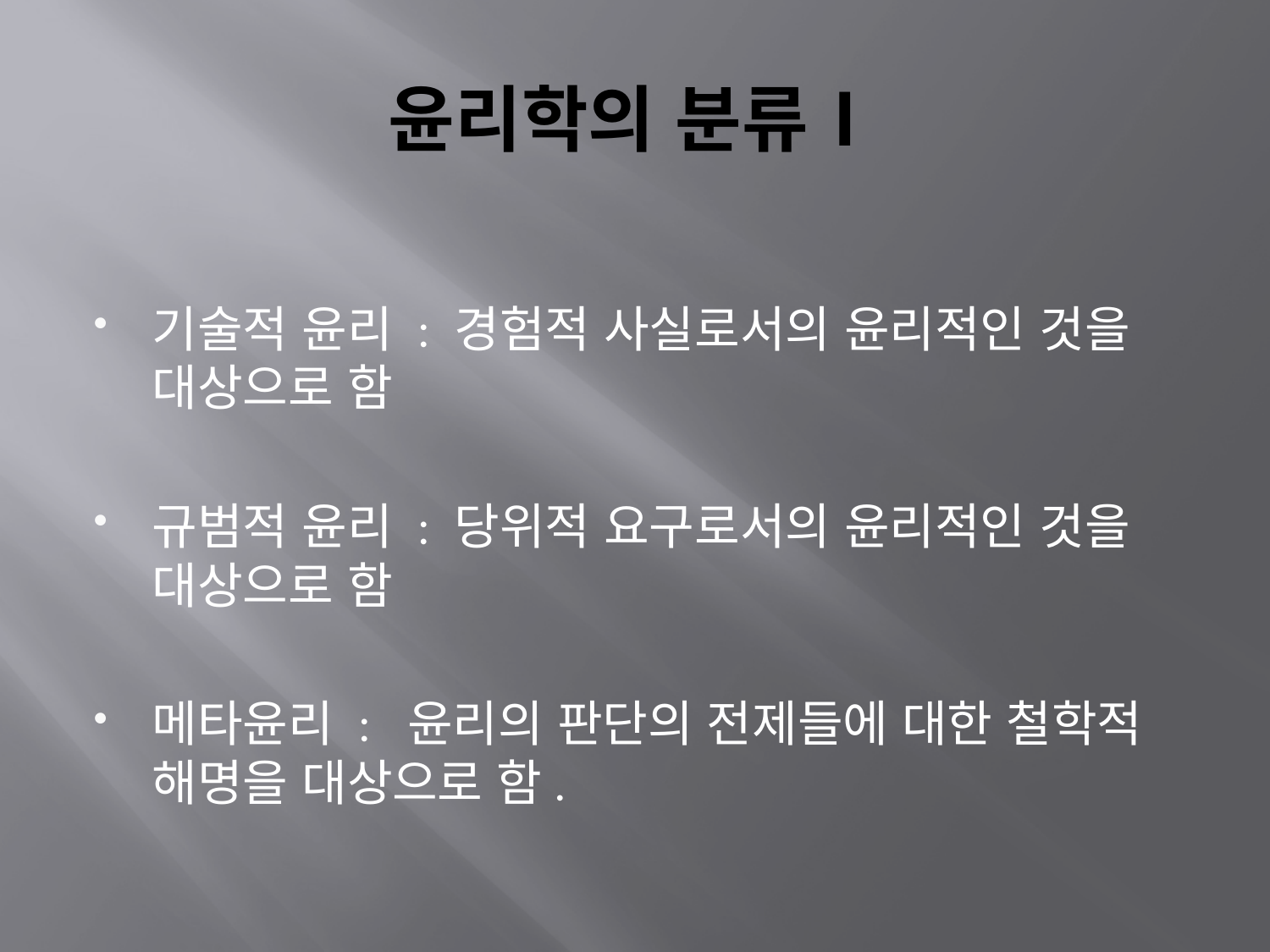

# 윤리학의 분류Ⅰ

기술적 윤리 : 경험적 사실로서의 윤리적인 것을 대상으로 함

규범적 윤리 : 당위적 요구로서의 윤리적인 것을 대상으로 함

메타윤리 :  윤리의 판단의 전제들에 대한 철학적 해명을 대상으로 함.